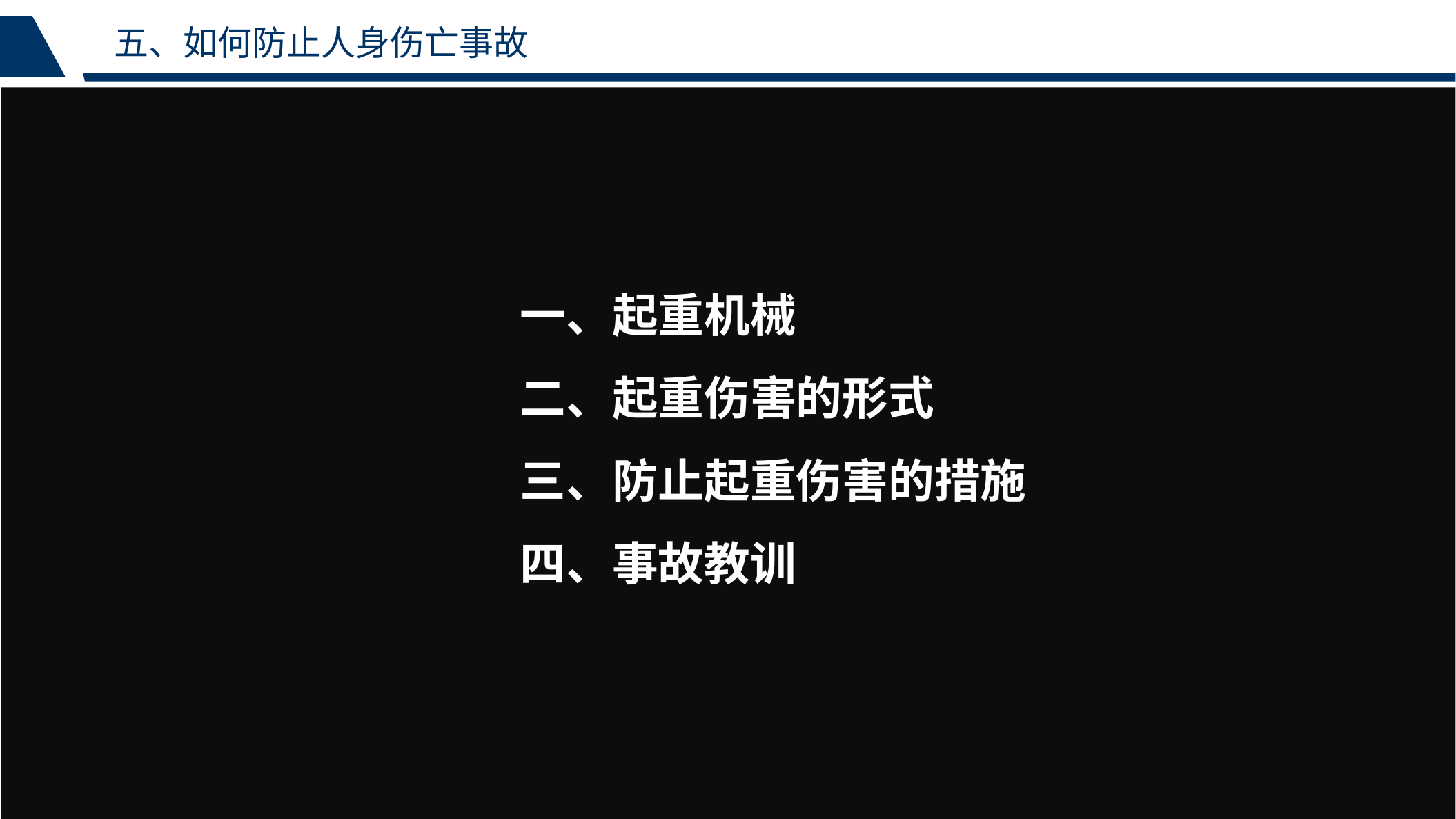

五、如何防止人身伤亡事故

一、起重机械
二、起重伤害的形式
三、防止起重伤害的措施
四、事故教训